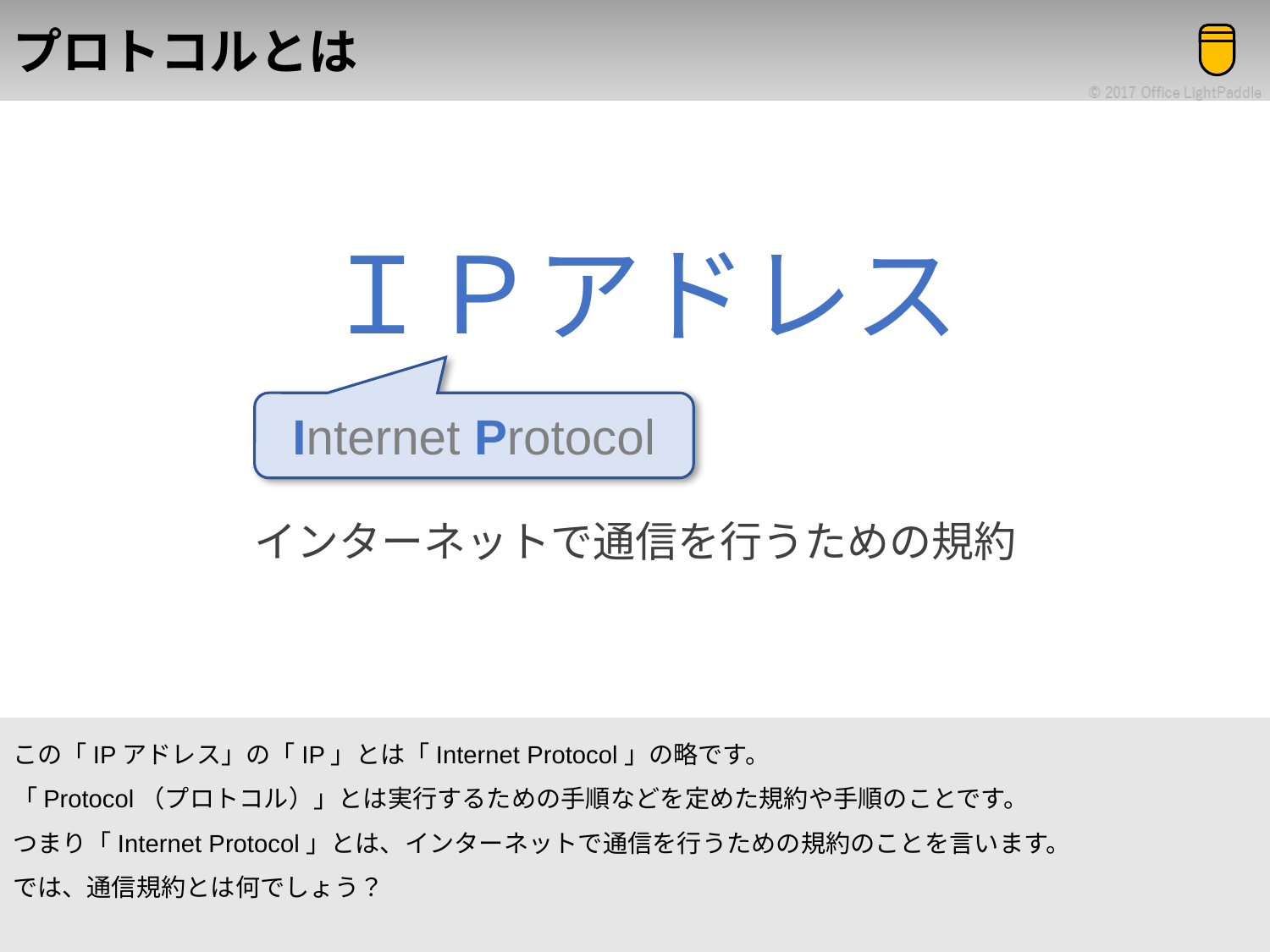

# プロトコルとは

ＩＰアドレス

Internet Protocol
インターネットで通信を行うための規約
この「IPアドレス」の「IP」とは「Internet Protocol」の略です。
「Protocol（プロトコル）」とは実行するための手順などを定めた規約や手順のことです。
つまり「Internet Protocol」とは、インターネットで通信を行うための規約のことを言います。
では、通信規約とは何でしょう？